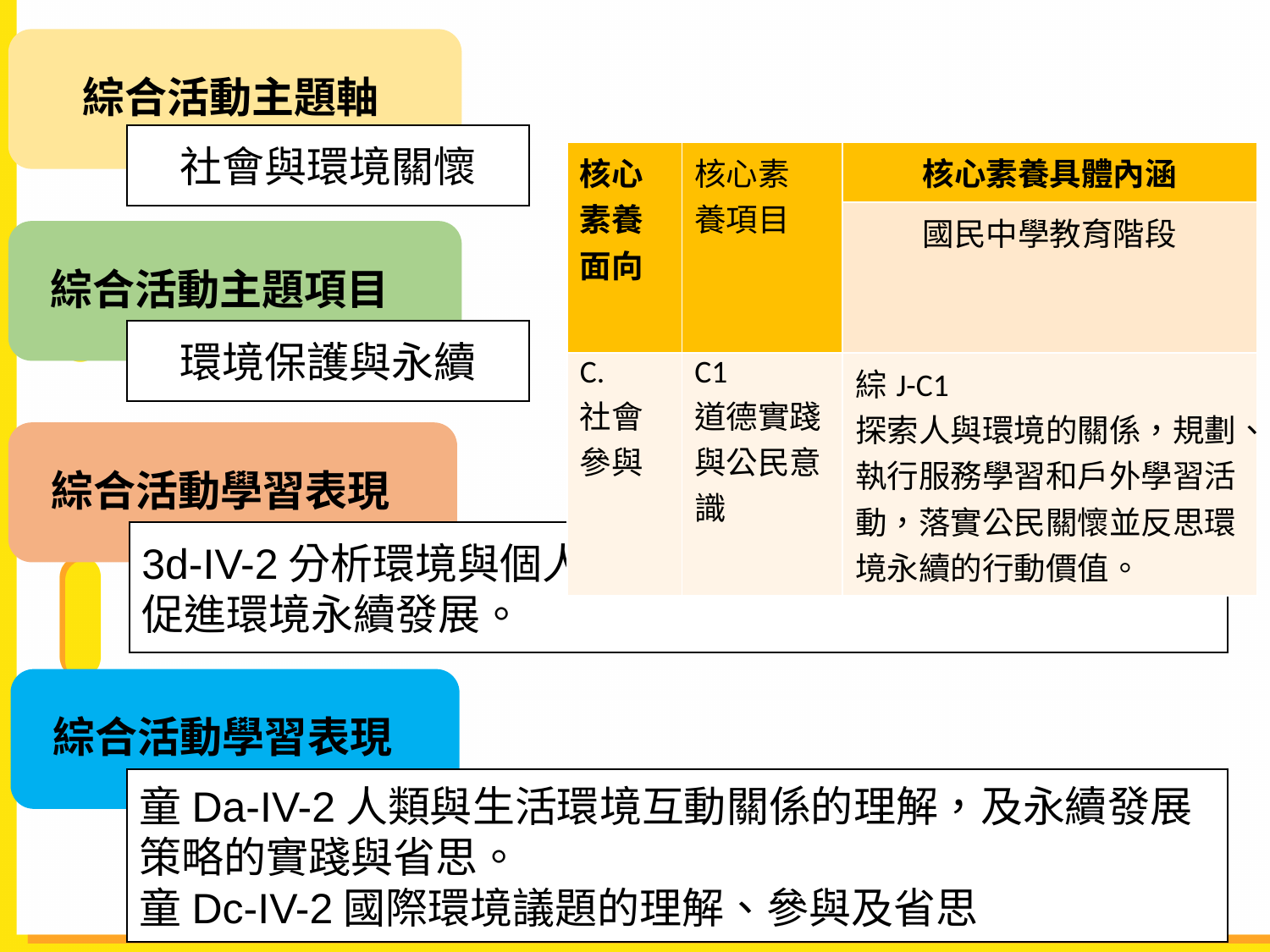

#

綜合活動主題軸
社會與環境關懷
| 核心 素養 面向 | 核心素 養項目 | 核心素養具體內涵 |
| --- | --- | --- |
|  |  | 國民中學教育階段 |
| C. 社會參與 | C1 道德實踐與公民意識 | 綜J-C1 探索人與環境的關係，規劃、執行服務學習和戶外學習活動，落實公民關懷並反思環境永續的行動價值。 |

綜合活動主題項目
環境保護與永續

綜合活動學習表現
3d-IV-2分析環境與個人行為的關係，運用策略與行動，促進環境永續發展。

綜合活動學習表現
童Da-IV-2人類與生活環境互動關係的理解，及永續發展策略的實踐與省思。
童Dc-IV-2國際環境議題的理解、參與及省思